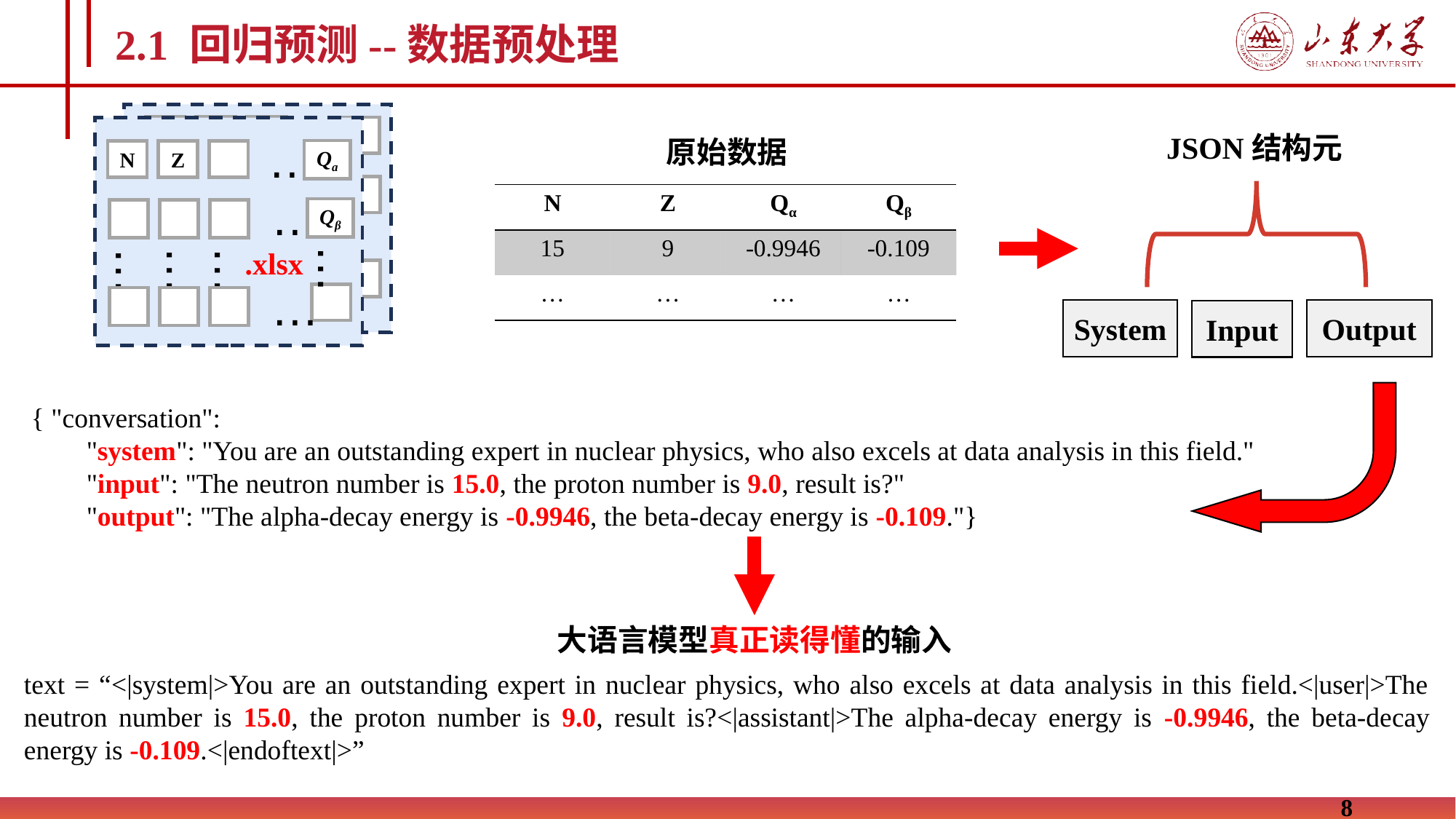

2.1 回归预测--数据预处理
…

.

…
N

Qa

.xlsx

…
…
…
…

…
…

JSON结构元

原始数据
Z
| N | Z | Qα | Qβ |
| --- | --- | --- | --- |
| 15 | 9 | -0.9946 | -0.109 |
| … | … | … | … |
Qβ
System
Output
Input

{ "conversation":
        "system": "You are an outstanding expert in nuclear physics, who also excels at data analysis in this field."
        "input": "The neutron number is 15.0, the proton number is 9.0, result is?"
        "output": "The alpha-decay energy is -0.9946, the beta-decay energy is -0.109."}
大语言模型真正读得懂的输入
text = “<|system|>You are an outstanding expert in nuclear physics, who also excels at data analysis in this field.<|user|>The neutron number is 15.0, the proton number is 9.0, result is?<|assistant|>The alpha-decay energy is -0.9946, the beta-decay energy is -0.109.<|endoftext|>”
8